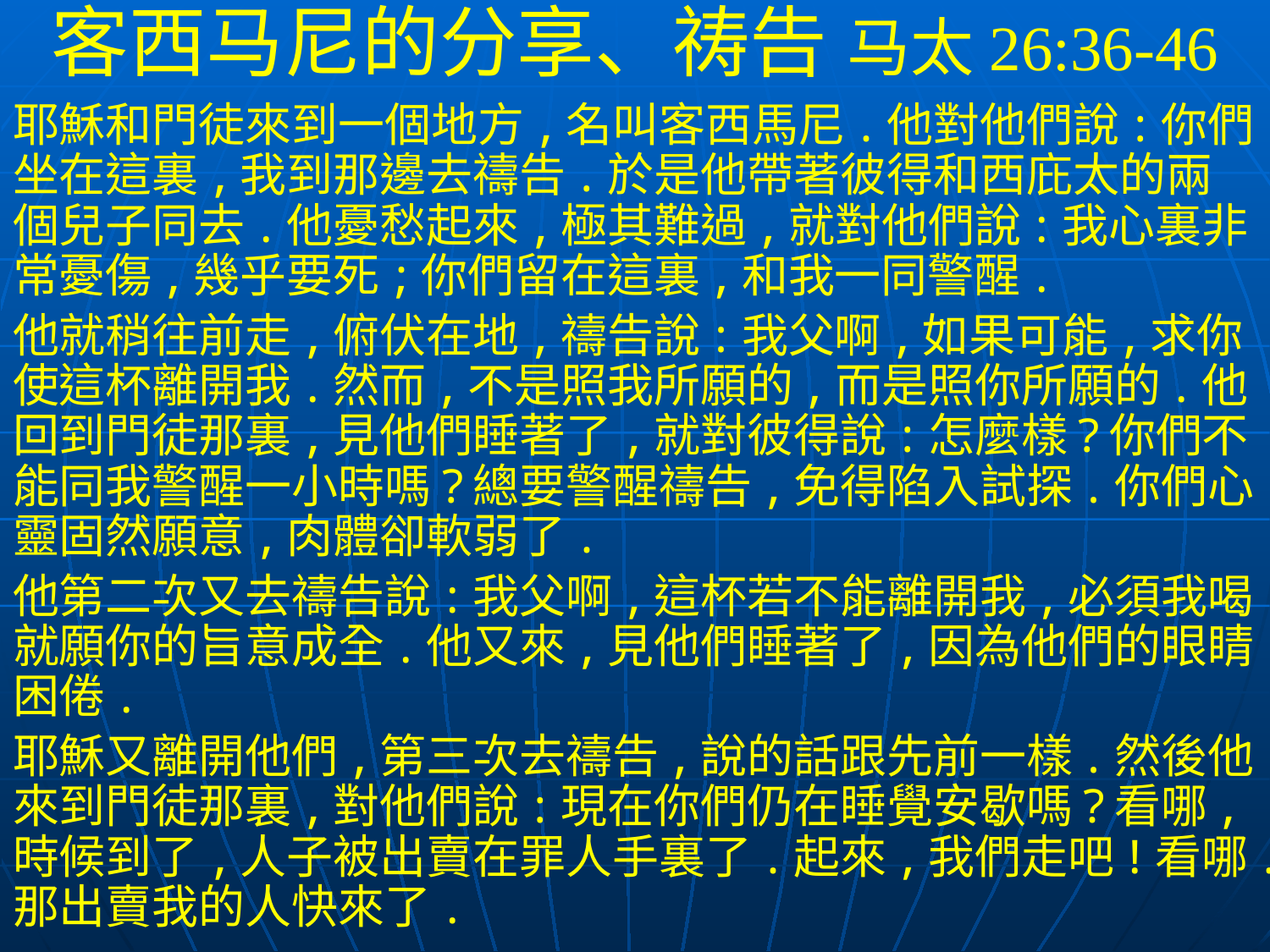

客西马尼的分享、祷告 马太26:36-46
耶穌和門徒來到一個地方,名叫客西馬尼.他對他們說:你們坐在這裏,我到那邊去禱告.於是他帶著彼得和西庇太的兩個兒子同去.他憂愁起來,極其難過,就對他們說:我心裏非常憂傷,幾乎要死;你們留在這裏,和我一同警醒.
他就稍往前走,俯伏在地,禱告說:我父啊,如果可能,求你使這杯離開我.然而,不是照我所願的,而是照你所願的.他回到門徒那裏,見他們睡著了,就對彼得說:怎麼樣?你們不能同我警醒一小時嗎?總要警醒禱告,免得陷入試探.你們心靈固然願意,肉體卻軟弱了.
他第二次又去禱告說:我父啊,這杯若不能離開我,必須我喝,就願你的旨意成全.他又來,見他們睡著了,因為他們的眼睛困倦.
耶穌又離開他們,第三次去禱告,說的話跟先前一樣.然後他來到門徒那裏,對他們說:現在你們仍在睡覺安歇嗎?看哪,時候到了,人子被出賣在罪人手裏了.起來,我們走吧!看哪.那出賣我的人快來了.